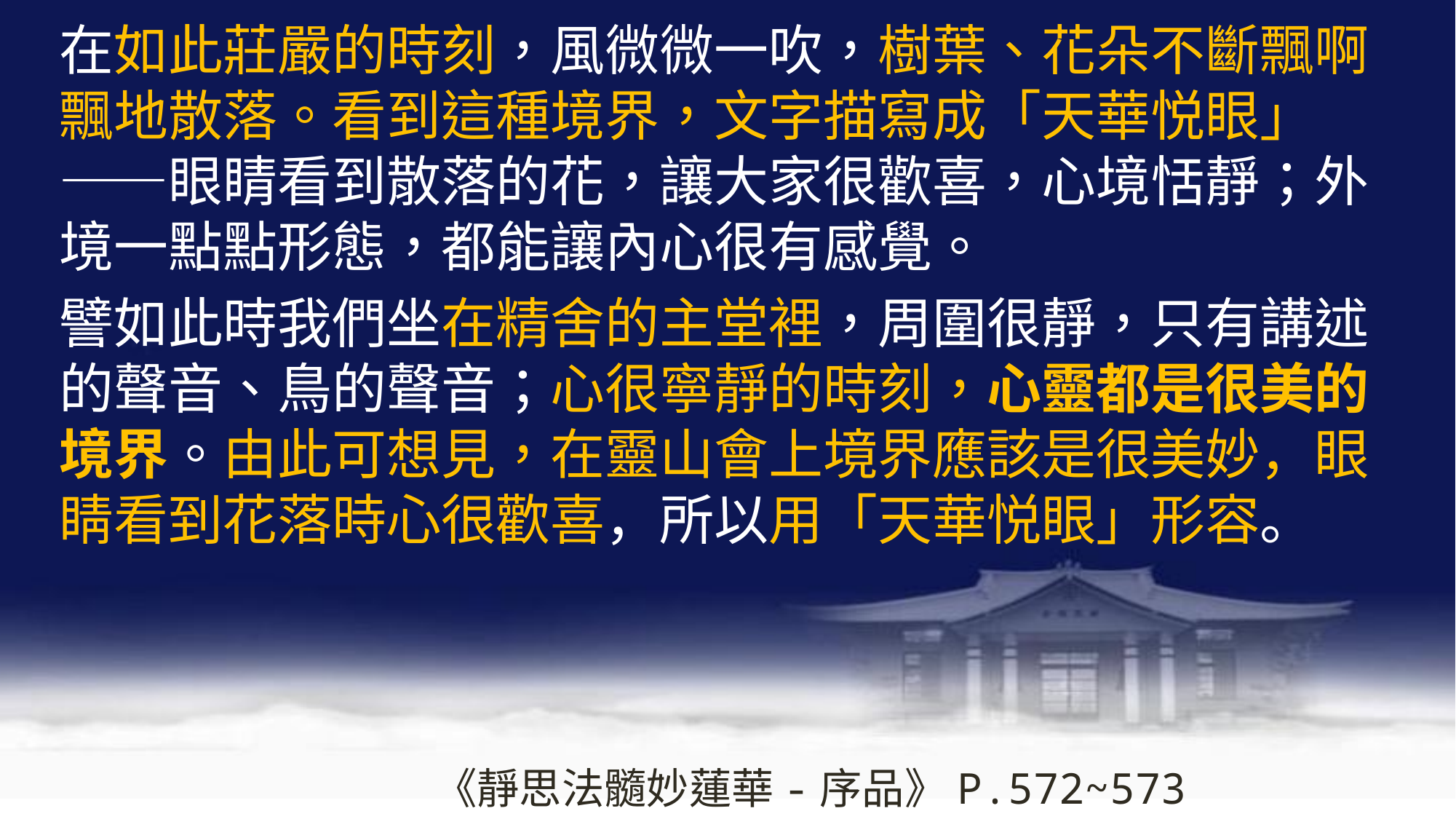

在如此莊嚴的時刻，風微微一吹，樹葉、花朵不斷飄啊飄地散落。看到這種境界，文字描寫成「天華悦眼」――眼睛看到散落的花，讓大家很歡喜，心境恬靜；外境一點點形態，都能讓內心很有感覺。
譬如此時我們坐在精舍的主堂裡，周圍很靜，只有講述的聲音、鳥的聲音；心很寧靜的時刻，心靈都是很美的境界。由此可想見，在靈山會上境界應該是很美妙，眼睛看到花落時心很歡喜，所以用「天華悦眼」形容。
《靜思法髓妙蓮華-序品》P.572~573